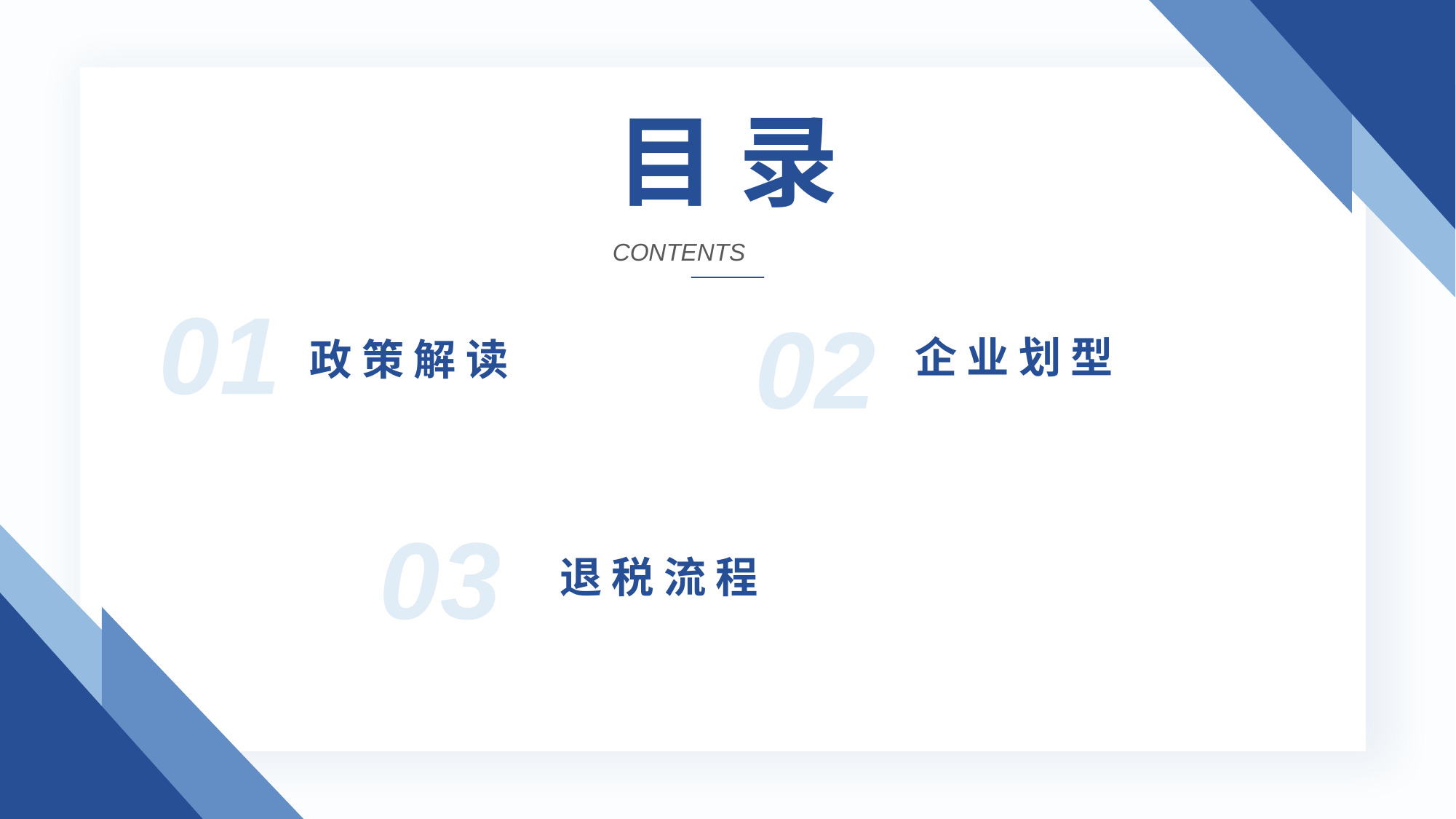

目 录
contents
01
02
企 业 划 型

政 策 解 读

03
退 税 流 程